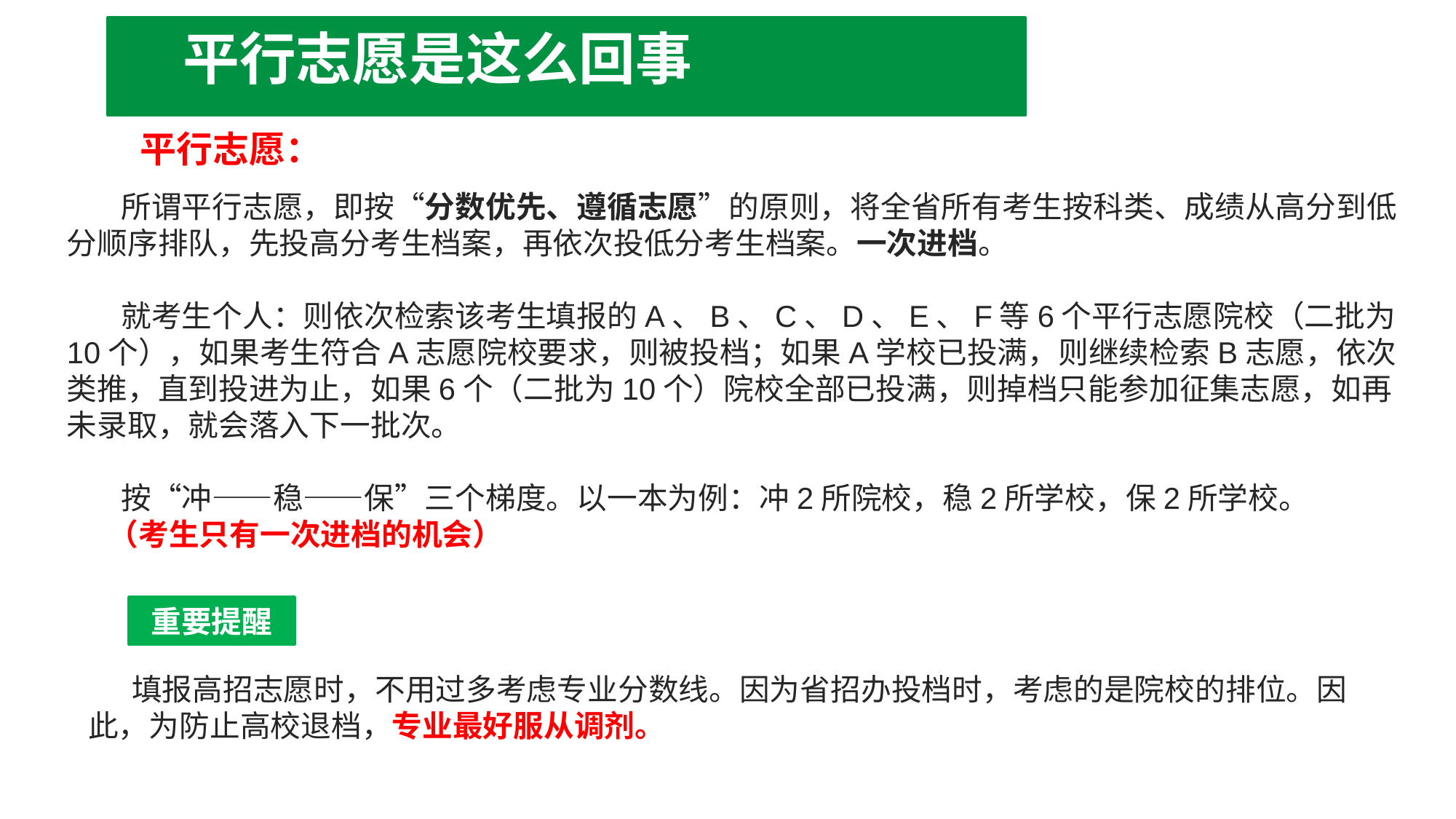

平行志愿是这么回事
平行志愿：
       所谓平行志愿，即按“分数优先、遵循志愿”的原则，将全省所有考生按科类、成绩从高分到低分顺序排队，先投高分考生档案，再依次投低分考生档案。一次进档。

       就考生个人：则依次检索该考生填报的A、B、C、D、E、F等6个平行志愿院校（二批为10个），如果考生符合A志愿院校要求，则被投档；如果A学校已投满，则继续检索B志愿，依次类推，直到投进为止，如果6个（二批为10个）院校全部已投满，则掉档只能参加征集志愿，如再未录取，就会落入下一批次。

       按“冲——稳——保”三个梯度。以一本为例：冲2所院校，稳2所学校，保2所学校。
     （考生只有一次进档的机会）
重要提醒
      填报高招志愿时，不用过多考虑专业分数线。因为省招办投档时，考虑的是院校的排位。因此，为防止高校退档，专业最好服从调剂。